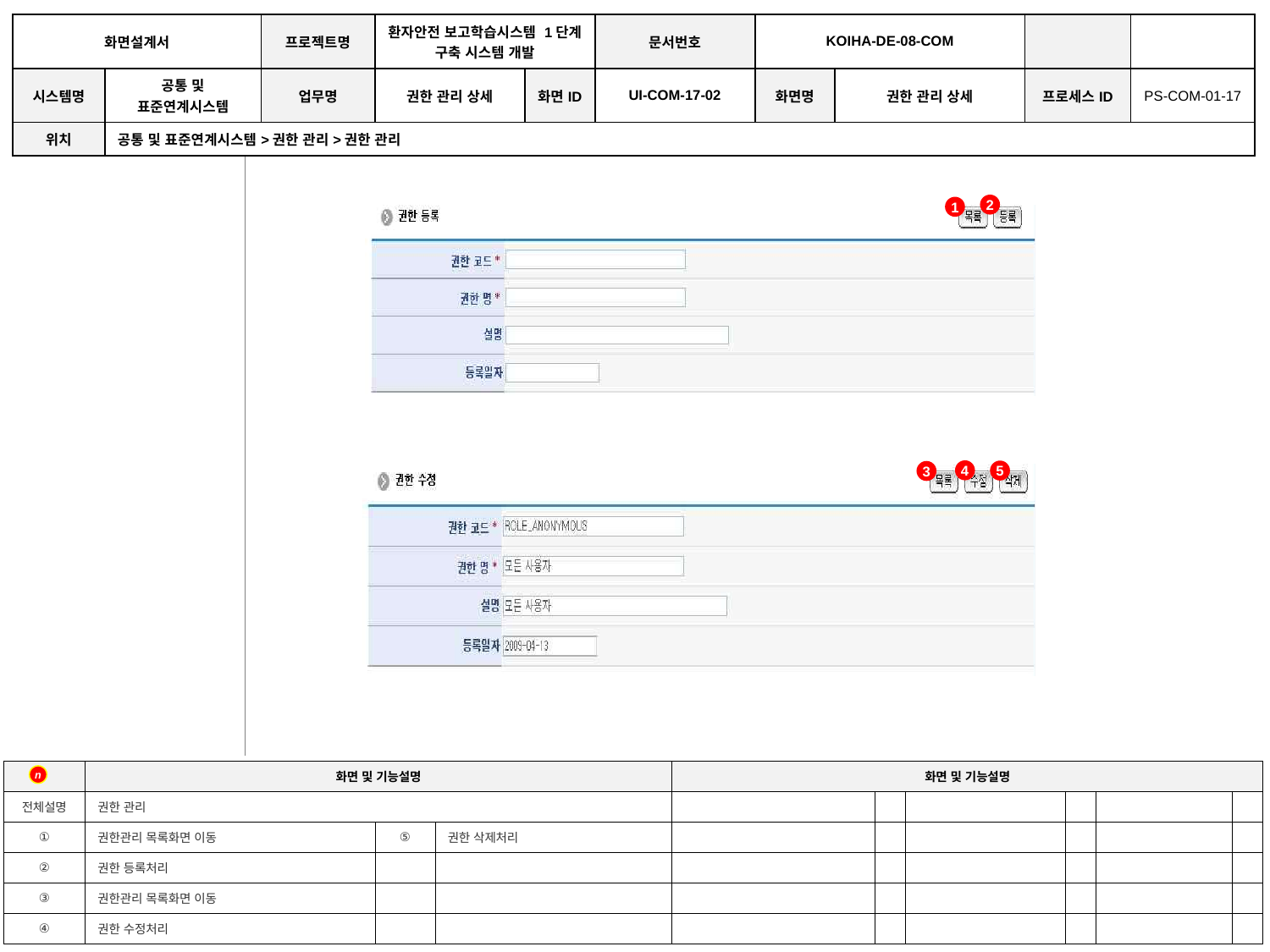

| 화면설계서 |  | 프로젝트명 | 환자안전 보고학습시스템 1단계 구축 시스템 개발 |  | 문서번호 | KOIHA-DE-08-COM |  |  |  |
| --- | --- | --- | --- | --- | --- | --- | --- | --- | --- |
| 시스템명 | 공통 및 표준연계시스템 | 업무명 | 권한 관리 상세 | 화면ID | UI-COM-17-02 | 화면명 | 권한 관리 상세 | 프로세스ID | PS-COM-01-17 |
| 위치 | 공통 및 표준연계시스템>권한 관리>권한 관리 |  |  |  |  |  |  |  |  |
2
1

4
5
3

|  | 화면 및 기능설명 |  |  | 화면 및 기능설명 |  |  |  |  |  |
| --- | --- | --- | --- | --- | --- | --- | --- | --- | --- |
| 전체설명 | 권한 관리 |  |  |  |  |  |  |  |  |
| ① | 권한관리 목록화면 이동 | ⑤ | 권한 삭제처리 |  |  |  |  |  |  |
| ② | 권한 등록처리 |  |  |  |  |  |  |  |  |
| ③ | 권한관리 목록화면 이동 |  |  |  |  |  |  |  |  |
| ④ | 권한 수정처리 |  |  |  |  |  |  |  |  |
n